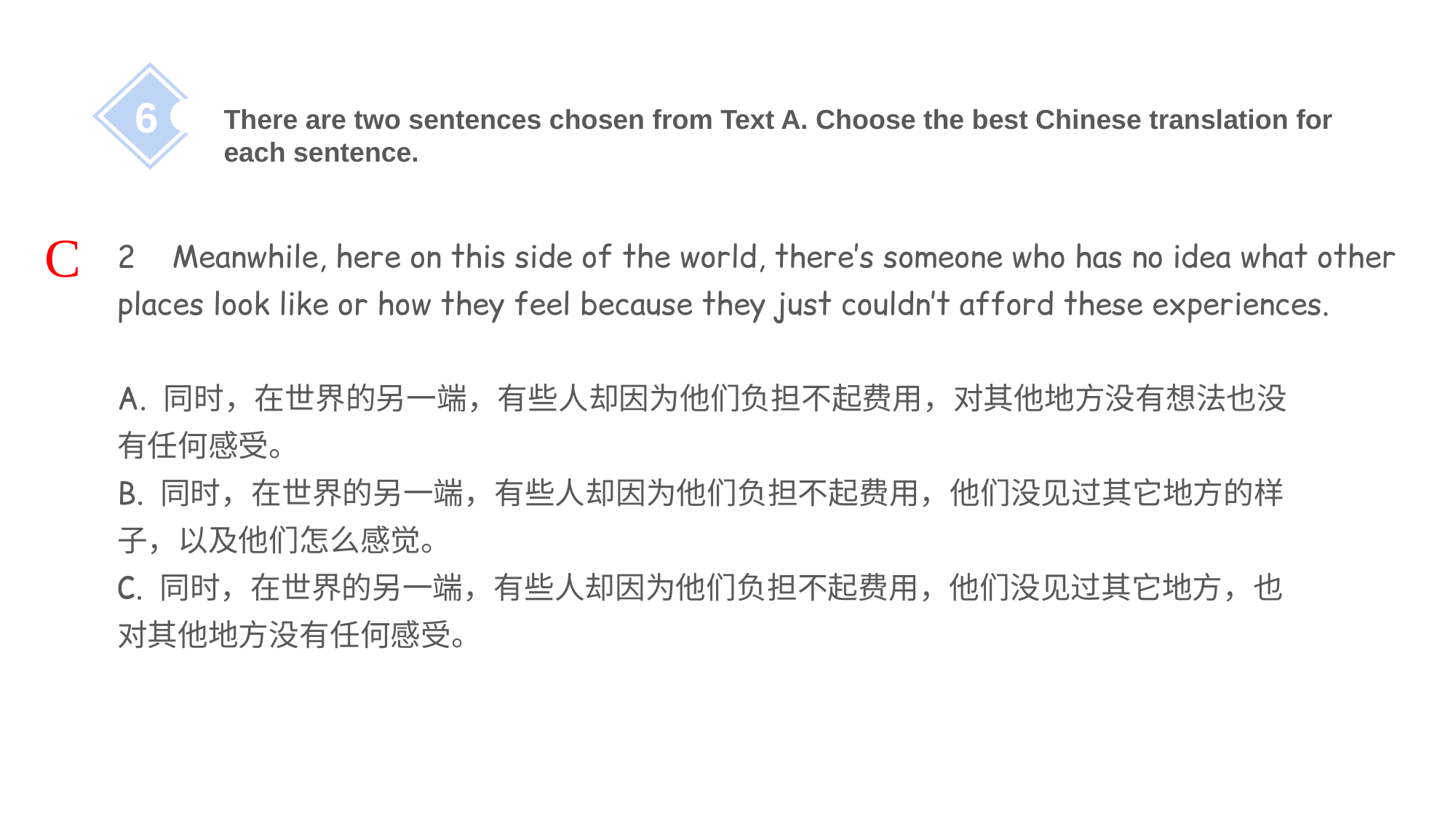

6
There are two sentences chosen from Text A. Choose the best Chinese translation for
each sentence.
C
2    Meanwhile, here on this side of the world, there’s someone who has no idea what other places look like or how they feel because they just couldn’t afford these experiences.

A. 同时，在世界的另一端，有些人却因为他们负担不起费用，对其他地方没有想法也没
有任何感受。
B. 同时，在世界的另一端，有些人却因为他们负担不起费用，他们没见过其它地方的样
子，以及他们怎么感觉。
C. 同时，在世界的另一端，有些人却因为他们负担不起费用，他们没见过其它地方，也
对其他地方没有任何感受。